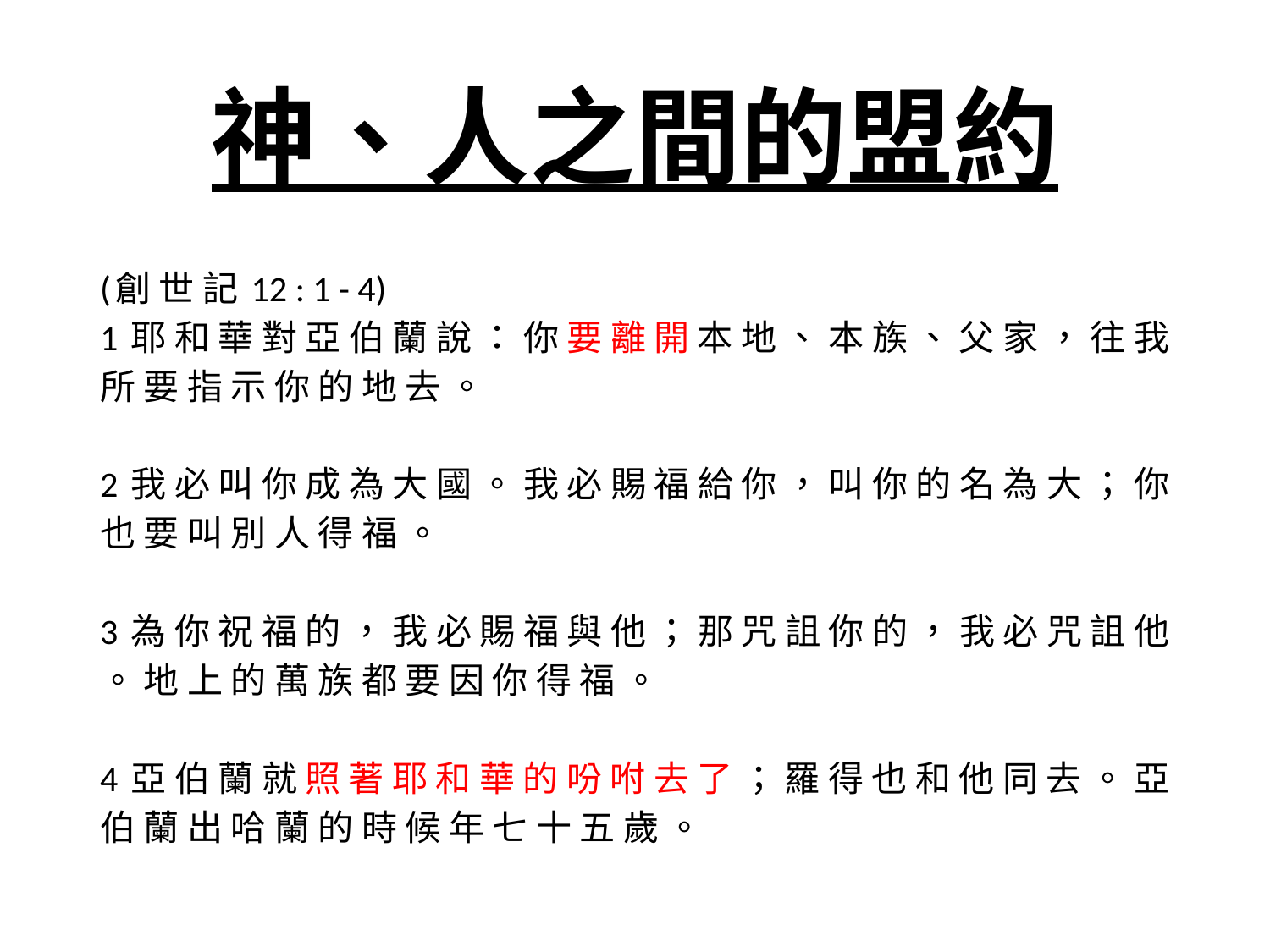

# 神、人之間的盟約
(創 世 記 12 : 1 - 4)
1 耶 和 華 對 亞 伯 蘭 說 ： 你 要 離 開 本 地 、 本 族 、 父 家 ， 往 我 所 要 指 示 你 的 地 去 。

2 我 必 叫 你 成 為 大 國 。 我 必 賜 福 給 你 ， 叫 你 的 名 為 大 ； 你 也 要 叫 別 人 得 福 。

3 為 你 祝 福 的 ， 我 必 賜 福 與 他 ； 那 咒 詛 你 的 ， 我 必 咒 詛 他 。 地 上 的 萬 族 都 要 因 你 得 福 。

4 亞 伯 蘭 就 照 著 耶 和 華 的 吩 咐 去 了 ； 羅 得 也 和 他 同 去 。 亞 伯 蘭 出 哈 蘭 的 時 候 年 七 十 五 歲 。